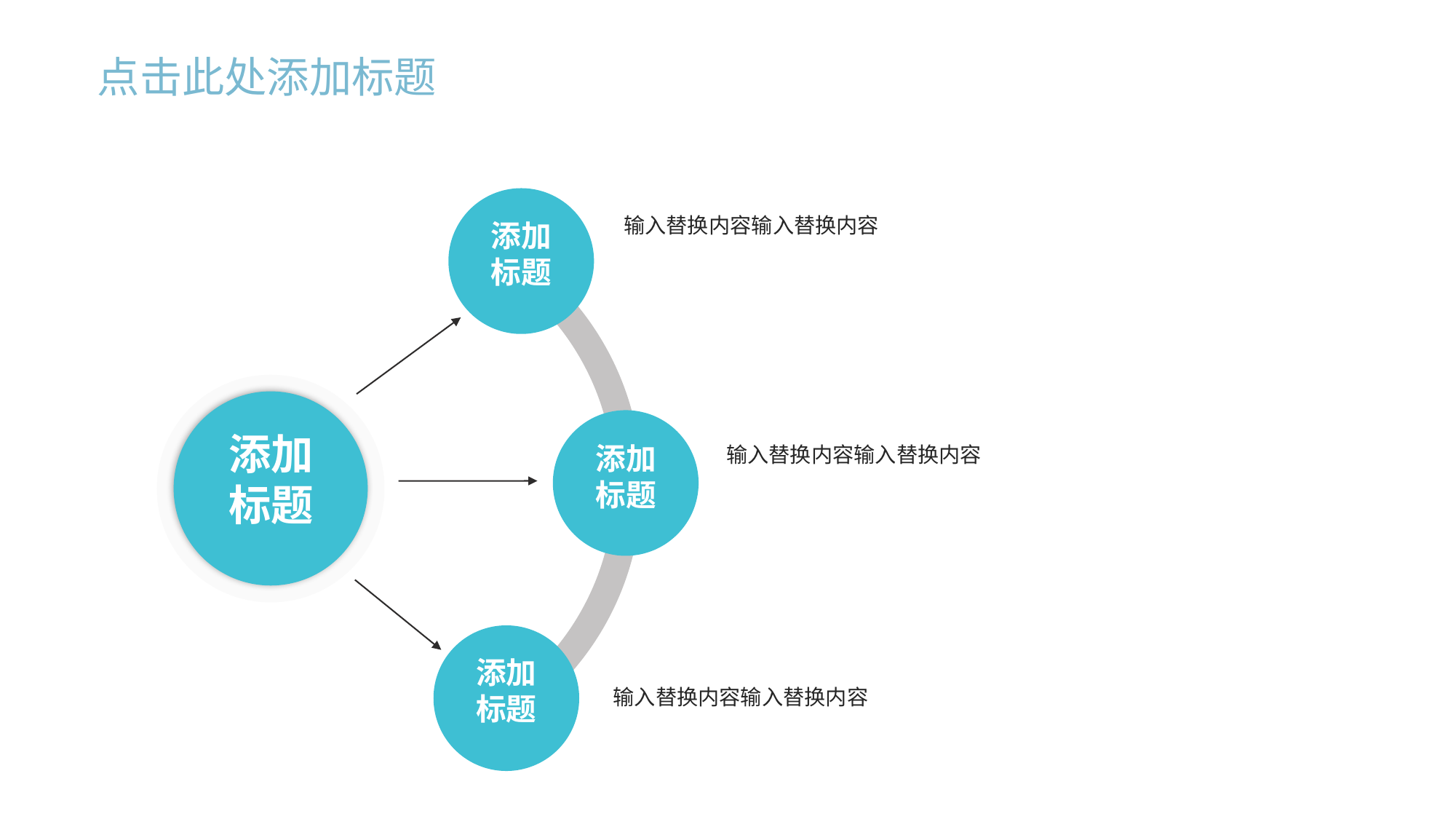

点击此处添加标题

添加标题
输入替换内容输入替换内容

添加标题

添加标题
输入替换内容输入替换内容

添加标题
输入替换内容输入替换内容